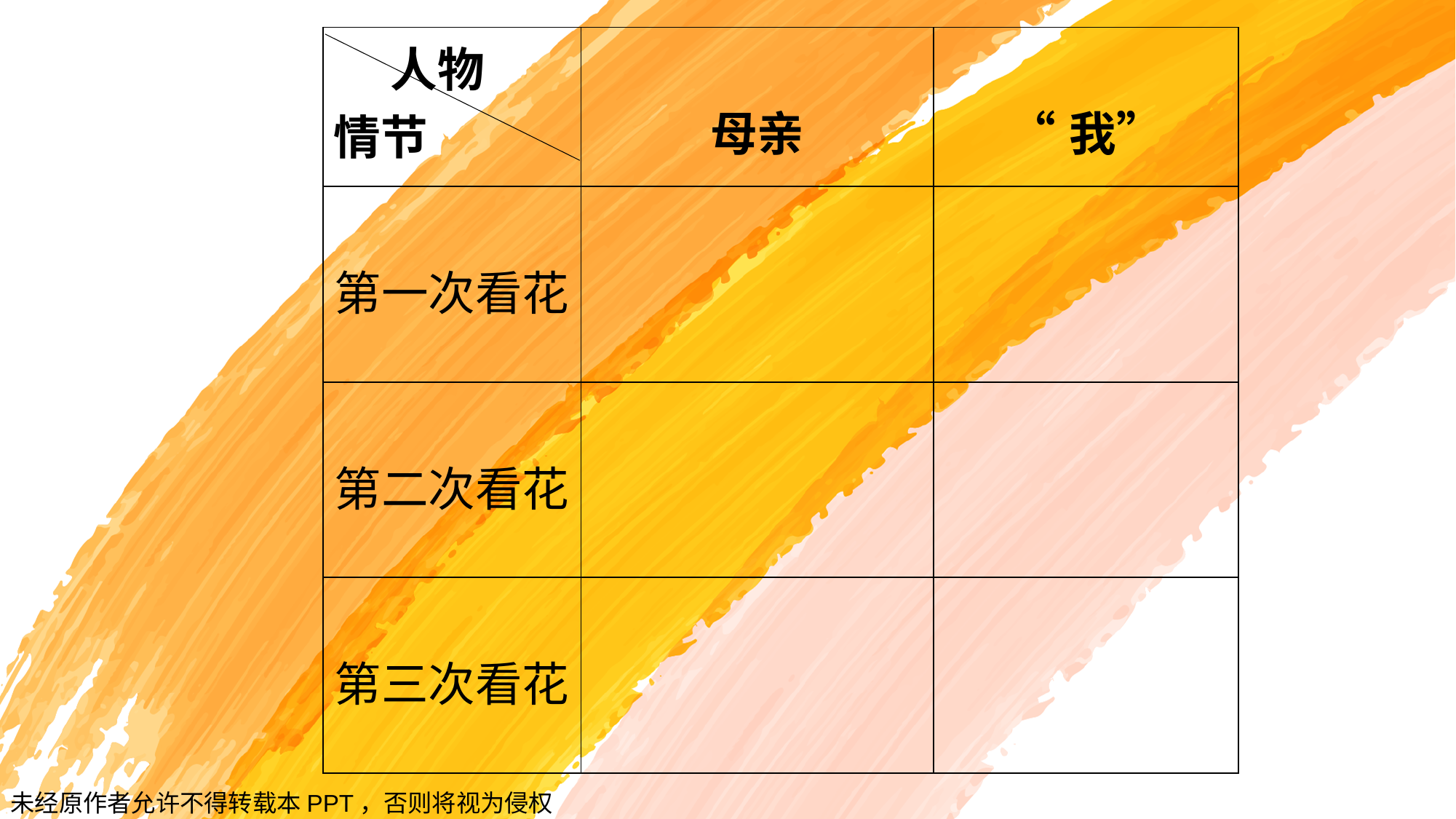

| 人物 情节 | 母亲 | “我” |
| --- | --- | --- |
| 第一次看花 |  |  |
| 第二次看花 |  |  |
| 第三次看花 |  |  |